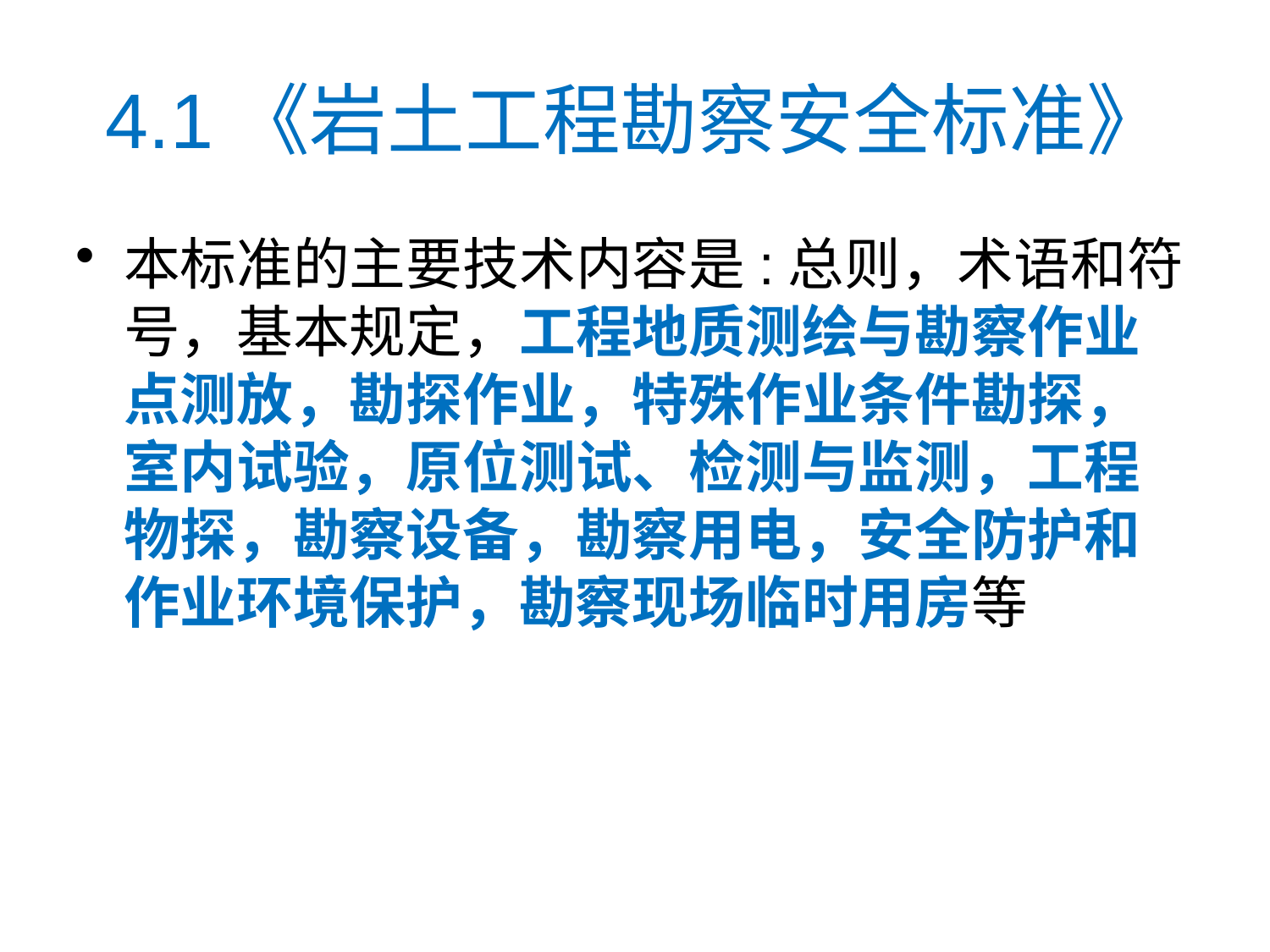

# 4.1《岩土工程勘察安全标准》
本标准的主要技术内容是:总则，术语和符号，基本规定，工程地质测绘与勘察作业点测放，勘探作业，特殊作业条件勘探，室内试验，原位测试、检测与监测，工程物探，勘察设备，勘察用电，安全防护和作业环境保护，勘察现场临时用房等